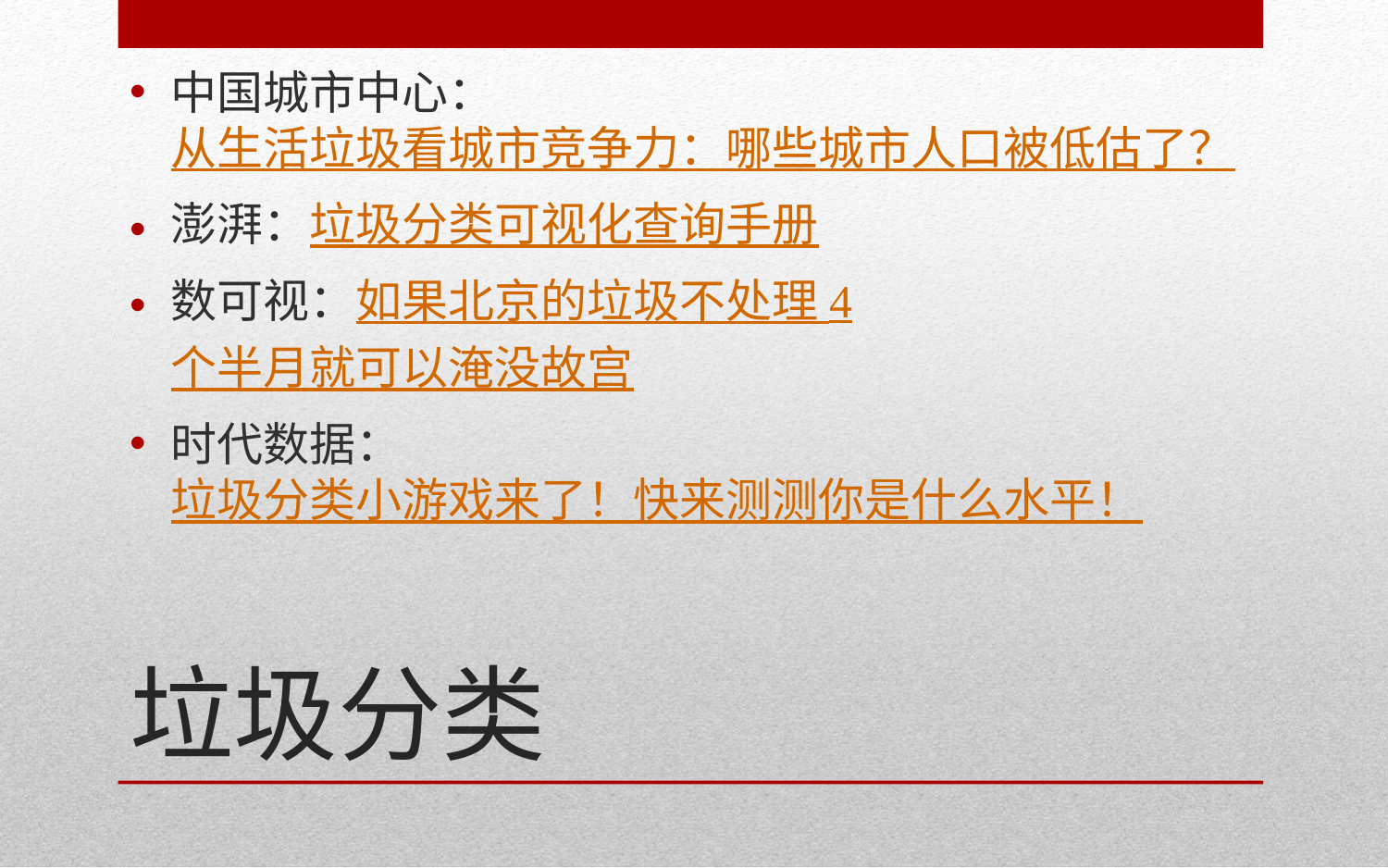

中国城市中心：从生活垃圾看城市竞争力：哪些城市人口被低估了？
澎湃：垃圾分类可视化查询手册
数可视：如果北京的垃圾不处理 4个半月就可以淹没故宫
时代数据：垃圾分类小游戏来了！快来测测你是什么水平！

# 垃圾分类